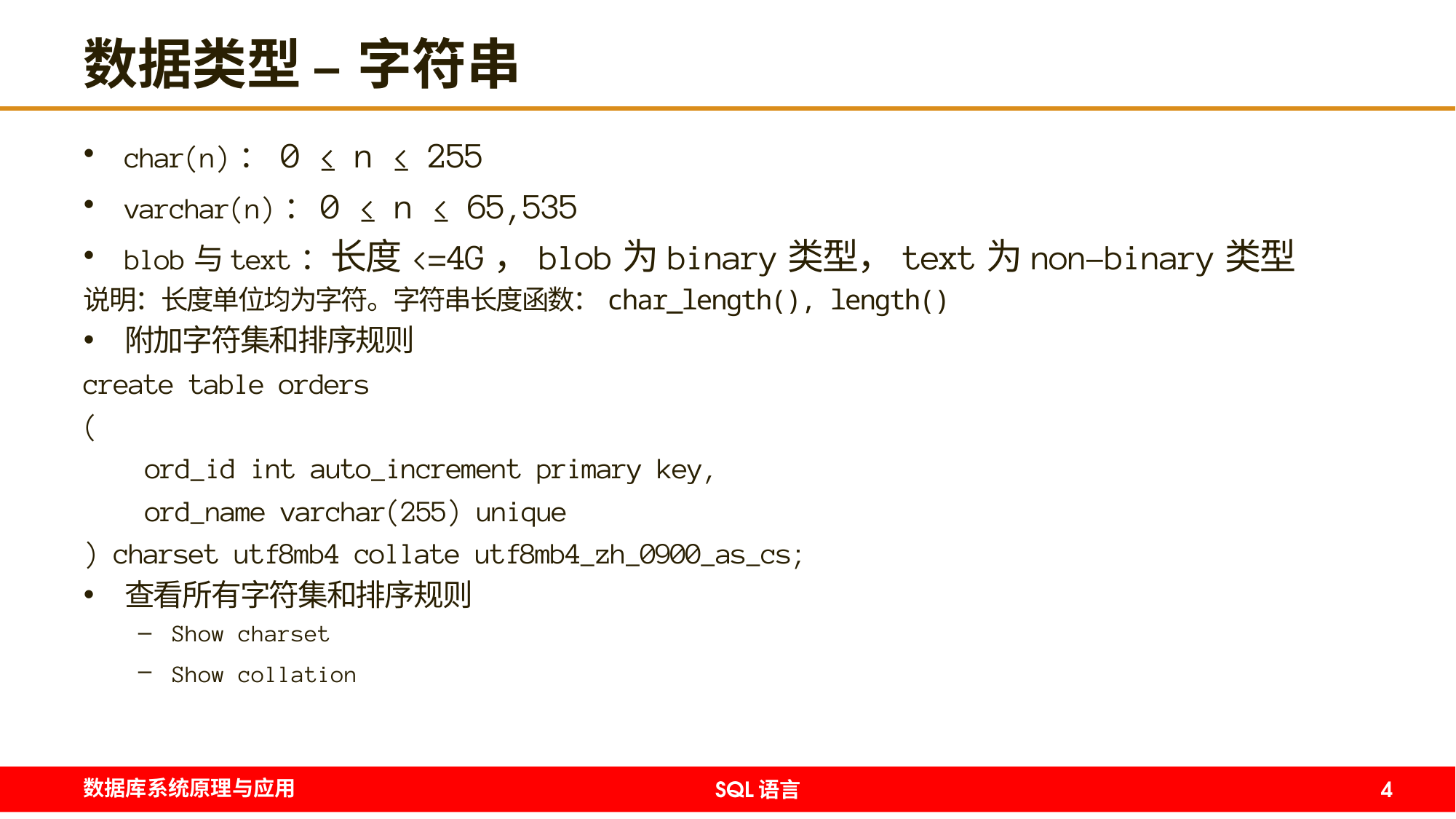

# 数据类型-字符串
char(n)： 0 ≤ n ≤ 255
varchar(n)：0 ≤ n ≤ 65,535
blob与text：长度<=4G，blob为binary类型，text为non-binary类型
说明：长度单位均为字符。字符串长度函数：char_length(), length()
附加字符集和排序规则
create table orders
(
    ord_id int auto_increment primary key,
    ord_name varchar(255) unique
) charset utf8mb4 collate utf8mb4_zh_0900_as_cs;
查看所有字符集和排序规则
Show charset
Show collation